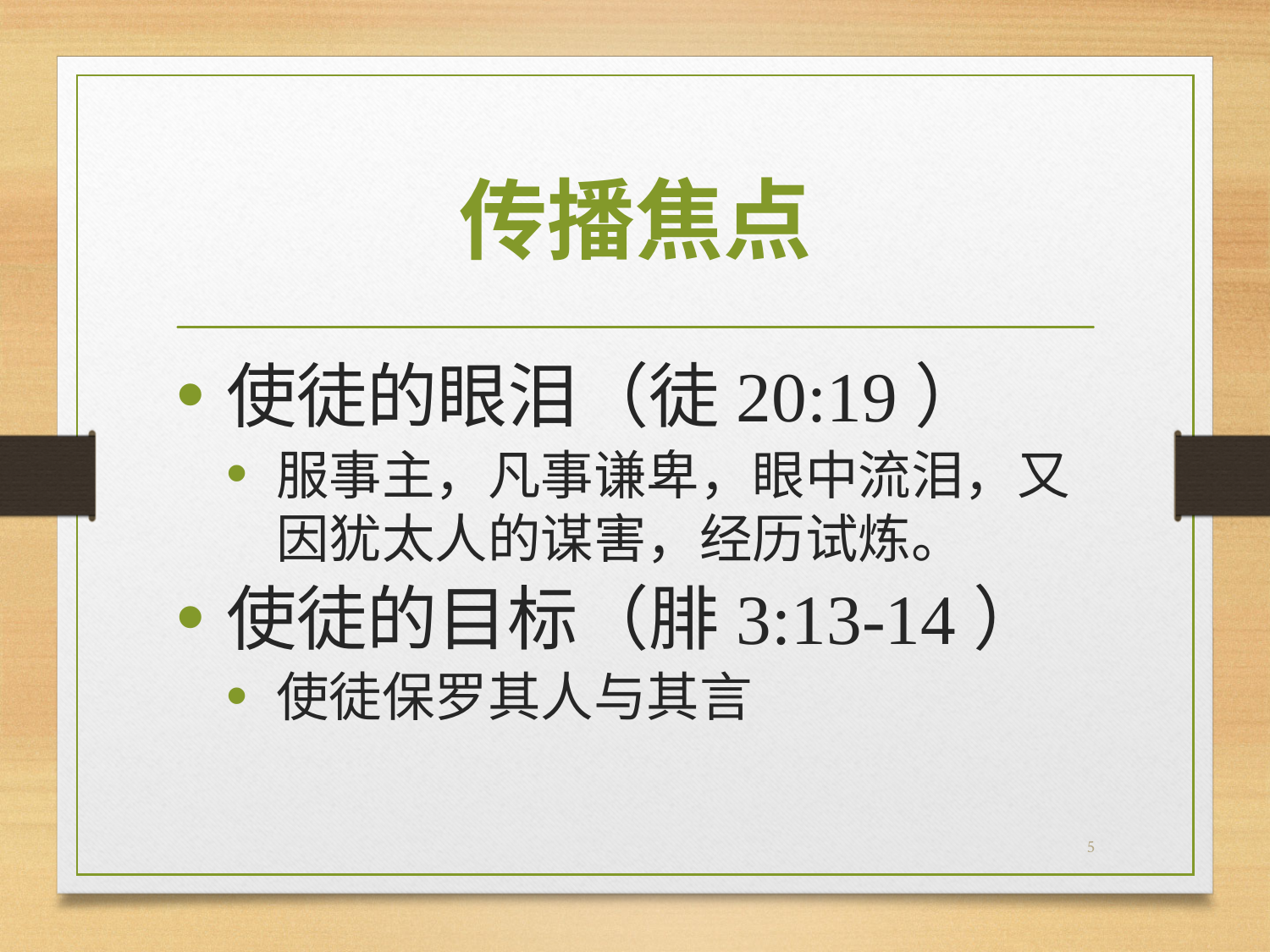

# 传播焦点
使徒的眼泪（徒20:19）
服事主，凡事谦卑，眼中流泪，又因犹太人的谋害，经历试炼。
使徒的目标（腓3:13-14）
使徒保罗其人与其言
5